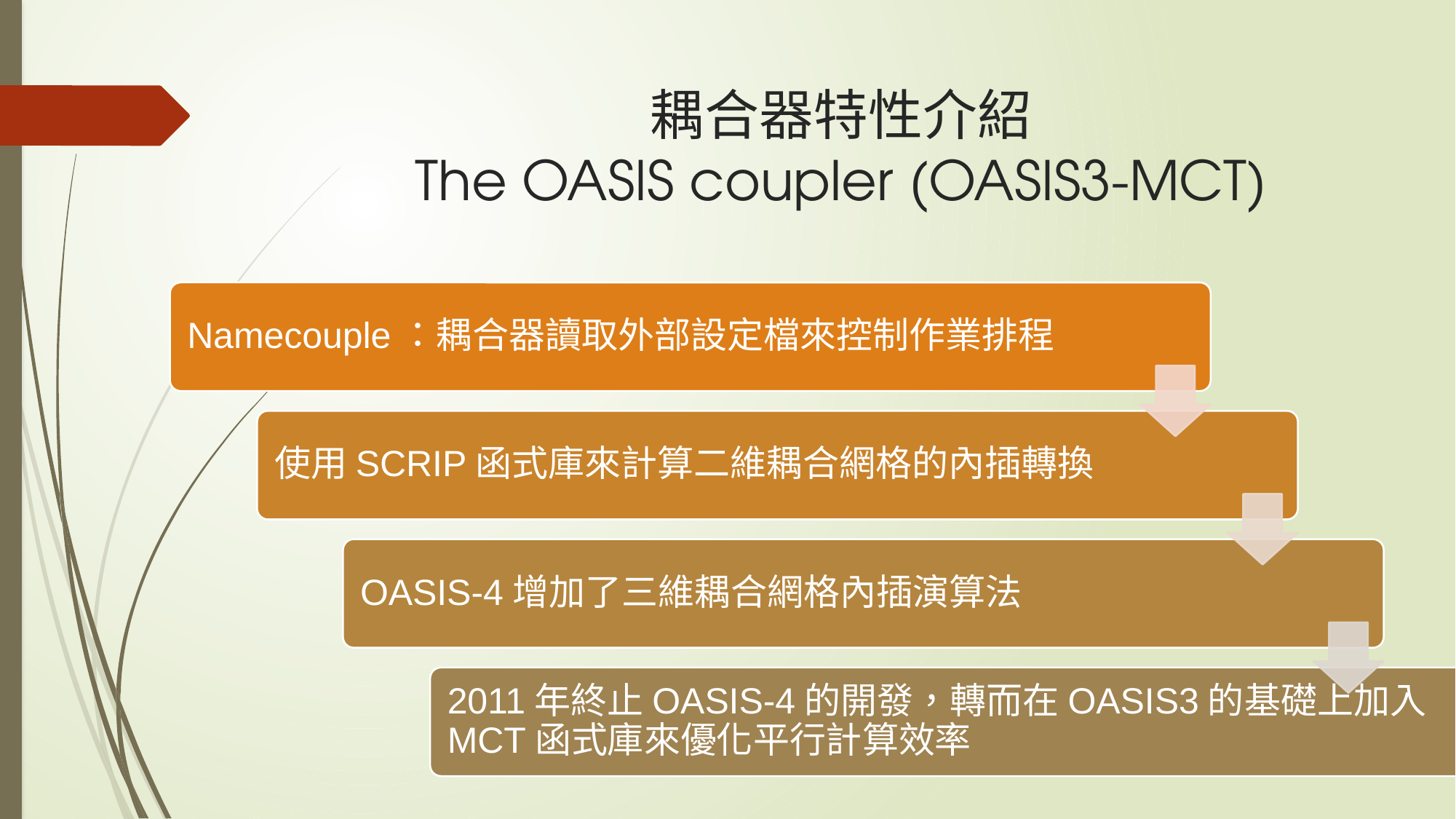

# 耦合器特性介紹 The OASIS coupler (OASIS3-MCT)
Namecouple：耦合器讀取外部設定檔來控制作業排程
使用SCRIP函式庫來計算二維耦合網格的內插轉換
OASIS-4增加了三維耦合網格內插演算法
2011年終止OASIS-4的開發，轉而在OASIS3的基礎上加入MCT函式庫來優化平行計算效率